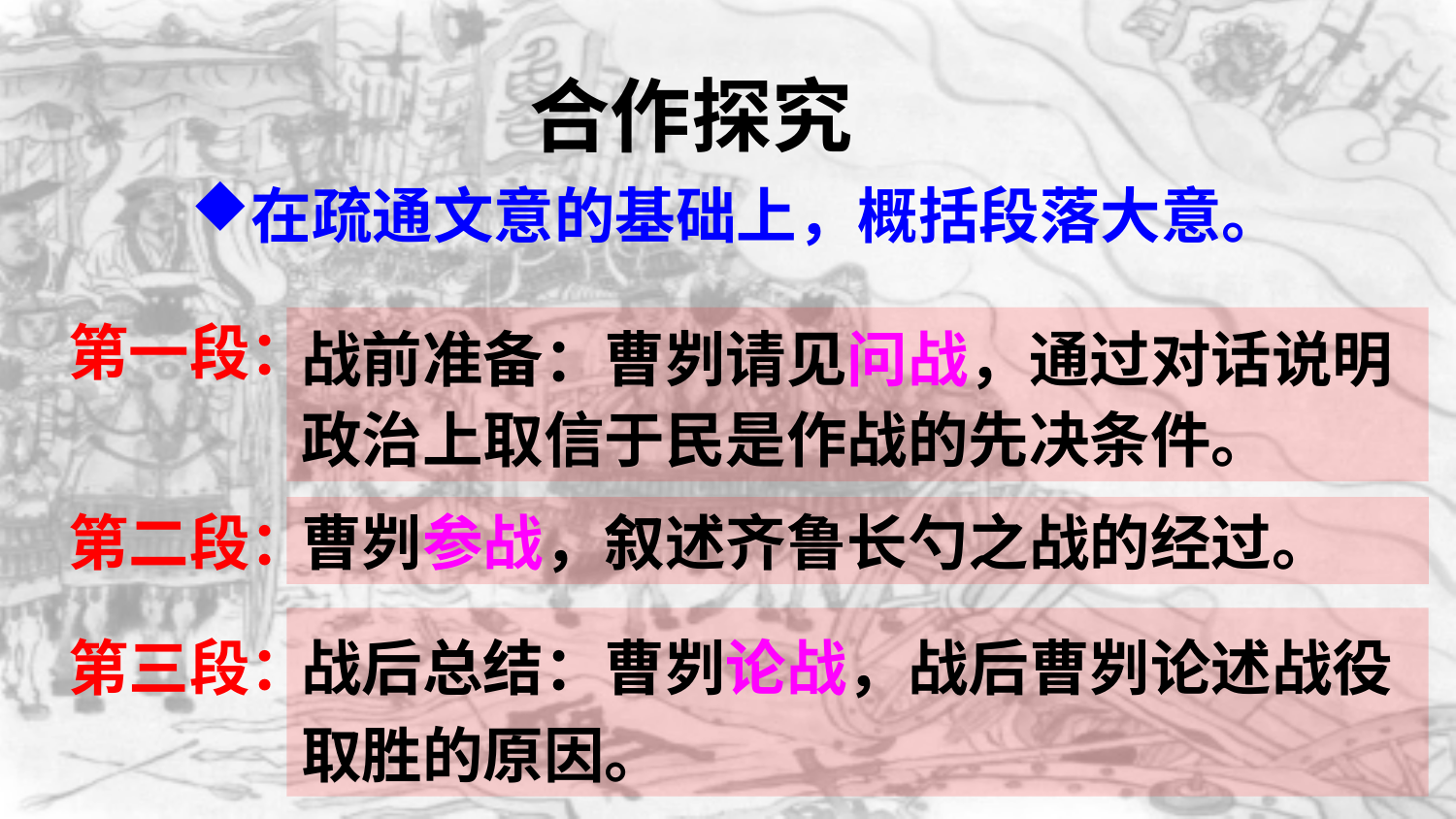

合作探究
在疏通文意的基础上，概括段落大意。
第一段：
战前准备：曹刿请见问战，通过对话说明政治上取信于民是作战的先决条件。
第二段：
曹刿参战，叙述齐鲁长勺之战的经过。
战后总结：曹刿论战，战后曹刿论述战役取胜的原因。
第三段：